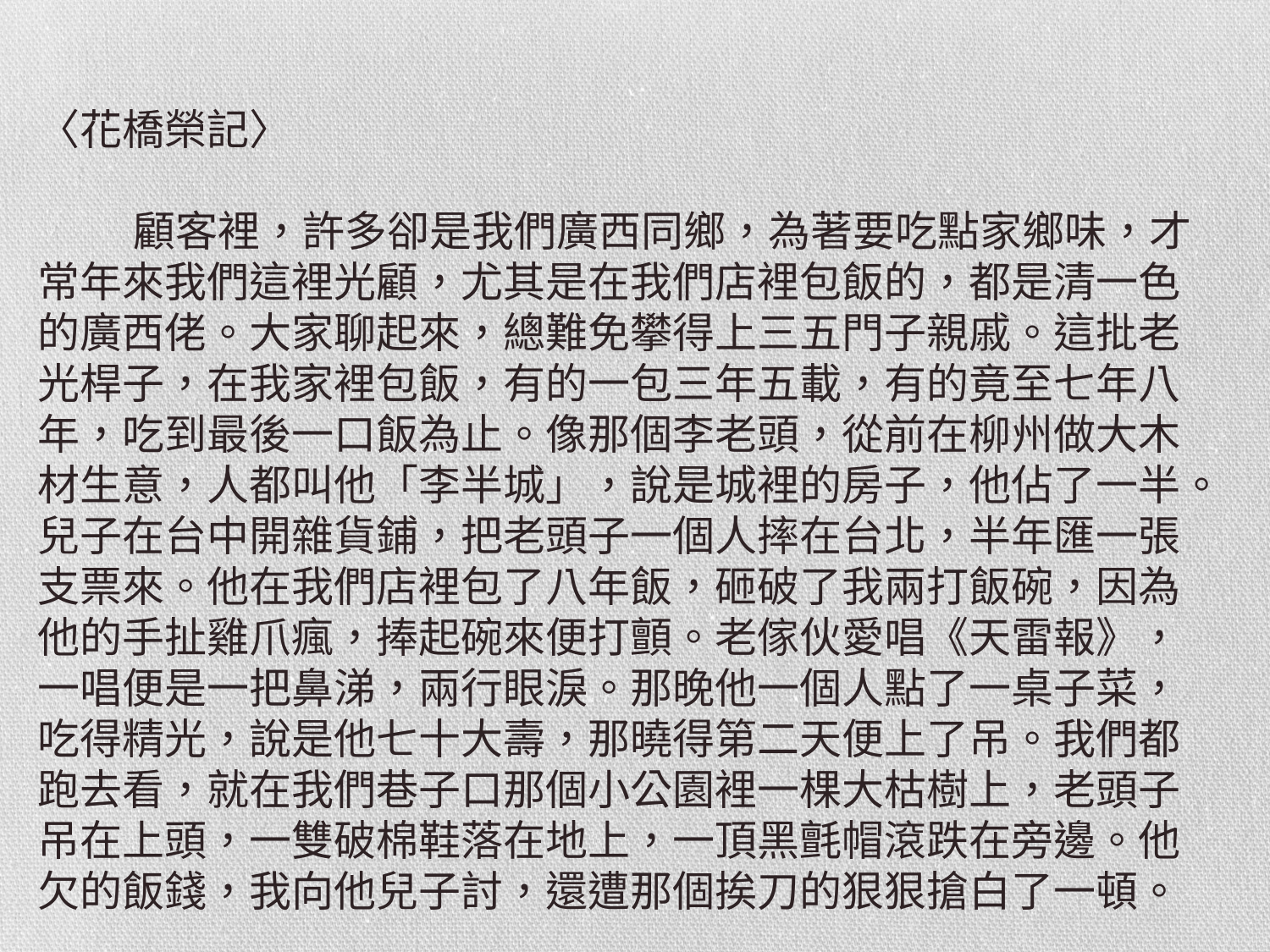

〈花橋榮記〉

         顧客裡，許多卻是我們廣西同鄉，為著要吃點家鄉味，才常年來我們這裡光顧，尤其是在我們店裡包飯的，都是清一色的廣西佬。大家聊起來，總難免攀得上三五門子親戚。這批老光桿子，在我家裡包飯，有的一包三年五載，有的竟至七年八年，吃到最後一口飯為止。像那個李老頭，從前在柳州做大木材生意，人都叫他「李半城」，說是城裡的房子，他佔了一半。兒子在台中開雜貨鋪，把老頭子一個人摔在台北，半年匯一張支票來。他在我們店裡包了八年飯，砸破了我兩打飯碗，因為他的手扯雞爪瘋，捧起碗來便打顫。老傢伙愛唱《天雷報》，一唱便是一把鼻涕，兩行眼淚。那晚他一個人點了一桌子菜，吃得精光，說是他七十大壽，那曉得第二天便上了吊。我們都跑去看，就在我們巷子口那個小公園裡一棵大枯樹上，老頭子吊在上頭，一雙破棉鞋落在地上，一頂黑氈帽滾跌在旁邊。他欠的飯錢，我向他兒子討，還遭那個挨刀的狠狠搶白了一頓。